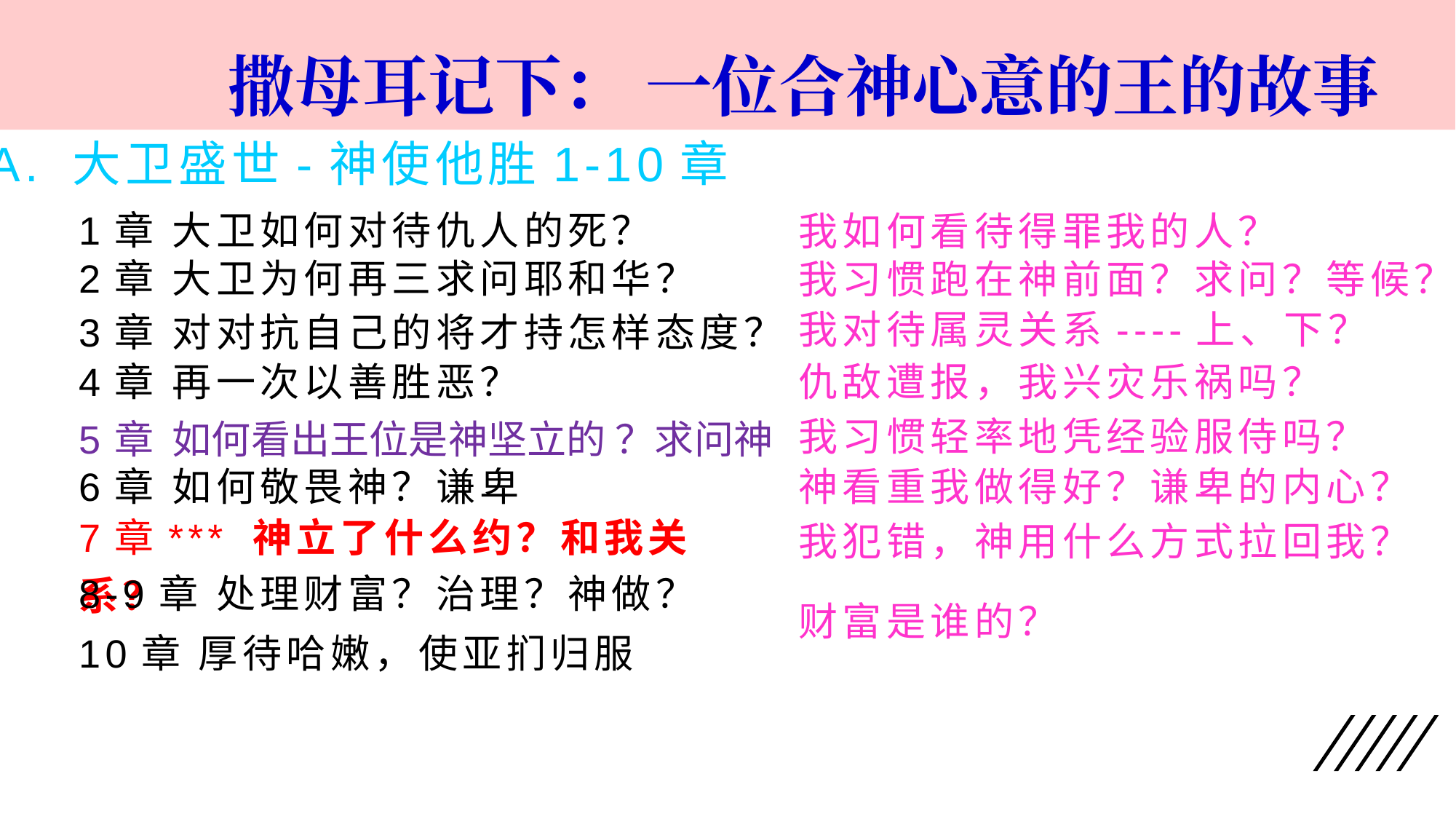

撒母耳记下： 一位合神心意的王的故事
A. 大卫盛世-神使他胜1-10章
我如何看待得罪我的人？
1章 大卫如何对待仇人的死？
我习惯跑在神前面？求问？等候？
2章 大卫为何再三求问耶和华？
我对待属灵关系----上、下？
3章 对对抗自己的将才持怎样态度？
仇敌遭报，我兴灾乐祸吗？
4章 再一次以善胜恶？
我习惯轻率地凭经验服侍吗？
5章 如何看出王位是神坚立的 ？求问神
6章 如何敬畏神？谦卑
神看重我做得好？谦卑的内心？
7章*** 神立了什么约？和我关系？
我犯错，神用什么方式拉回我？
8-9章 处理财富？治理？神做？
财富是谁的？
10章 厚待哈嫩，使亚扪归服